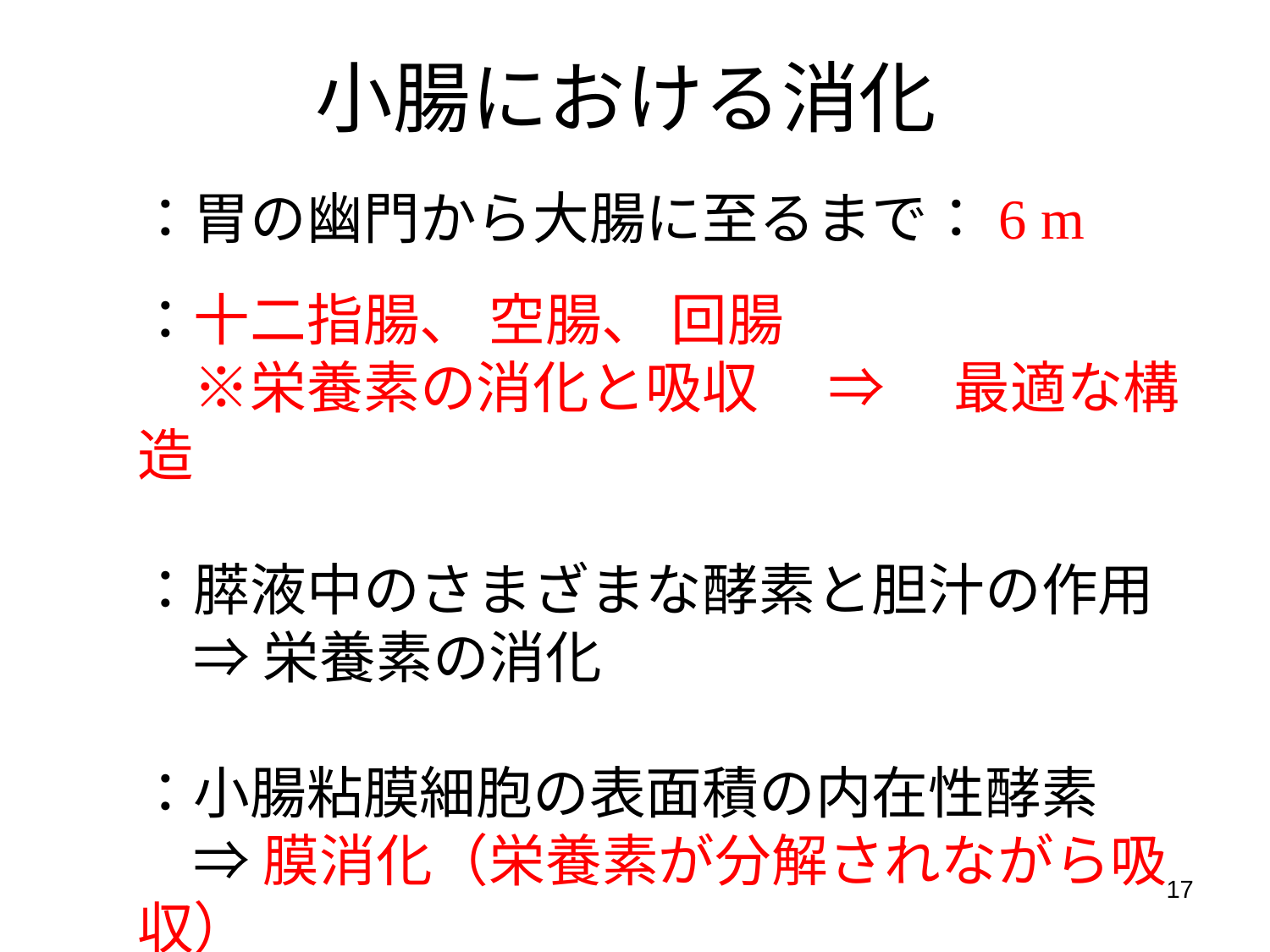

# 小腸における消化
：胃の幽門から大腸に至るまで：6 m
：十二指腸、 空腸、 回腸
　※栄養素の消化と吸収 　⇒ 　最適な構造

：膵液中のさまざまな酵素と胆汁の作用
　⇒ 栄養素の消化

：小腸粘膜細胞の表面積の内在性酵素
　⇒ 膜消化（栄養素が分解されながら吸収）

17